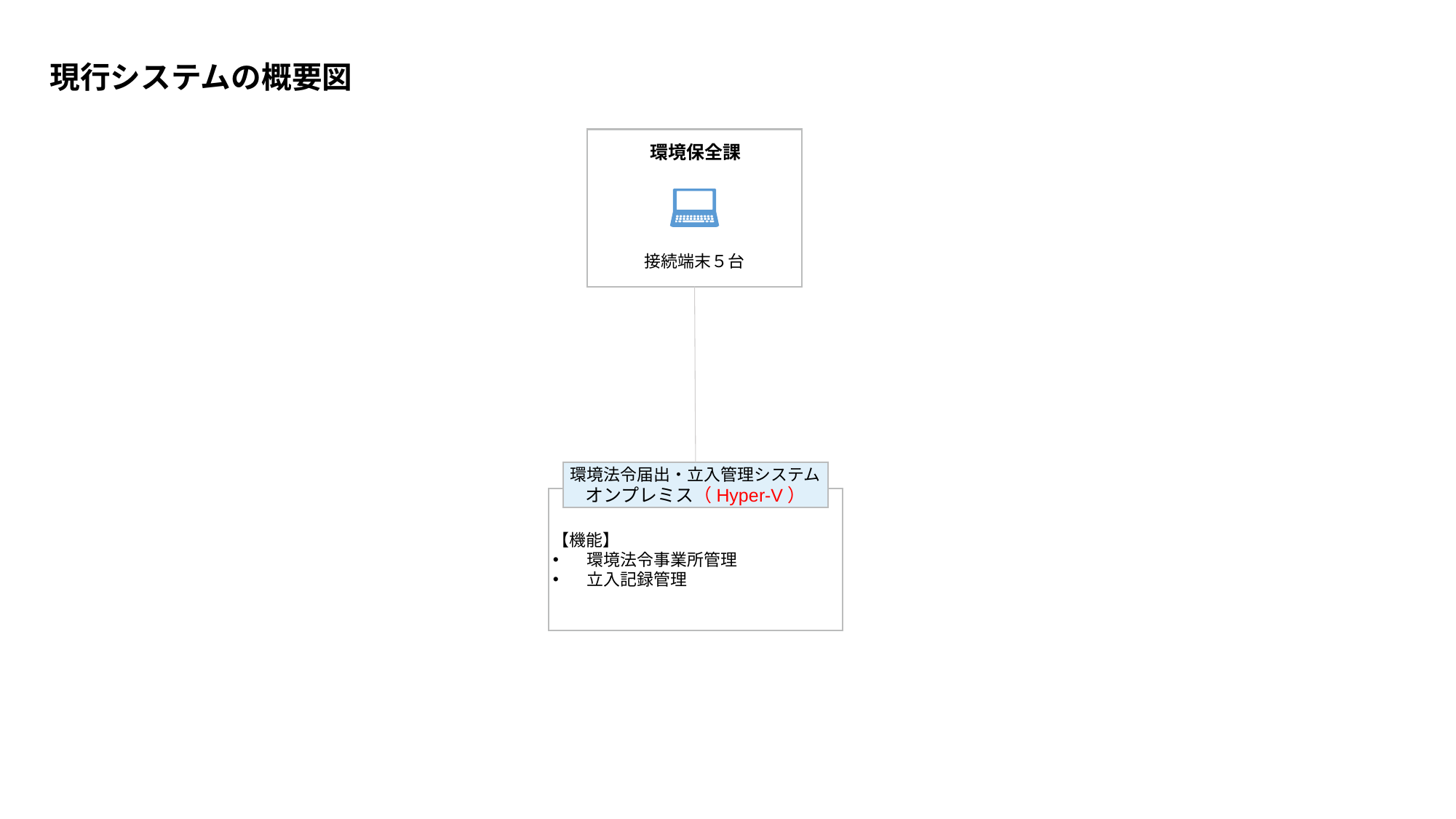

現行システムの概要図

環境保全課

接続端末５台
環境法令届出・立入管理システム
オンプレミス（Hyper-V）
【機能】
環境法令事業所管理
立入記録管理